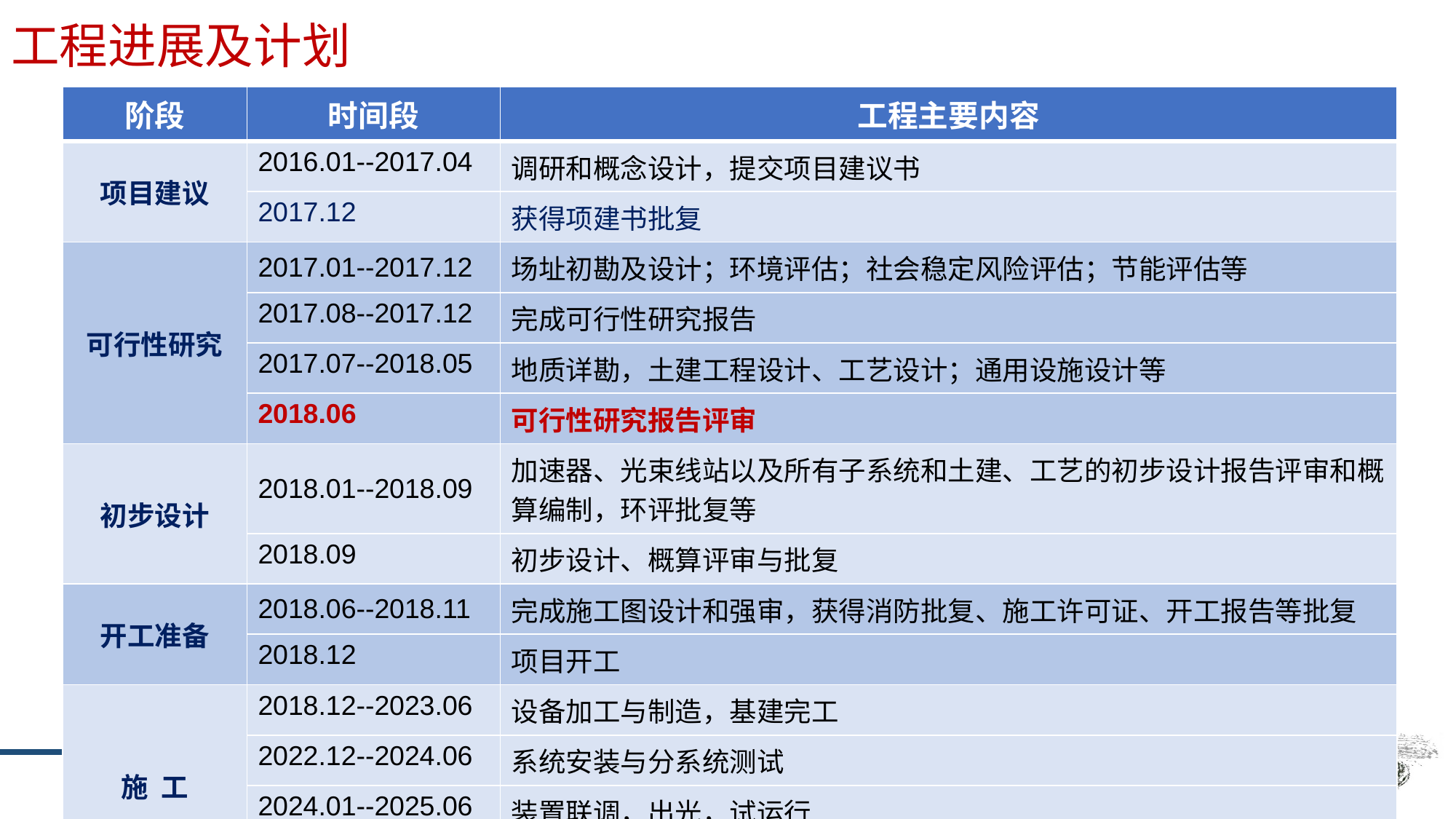

# 工程进展及计划
| 阶段 | 时间段 | 工程主要内容 |
| --- | --- | --- |
| 项目建议 | 2016.01--2017.04 | 调研和概念设计，提交项目建议书 |
|  | 2017.12 | 获得项建书批复 |
| 可行性研究 | 2017.01--2017.12 | 场址初勘及设计；环境评估；社会稳定风险评估；节能评估等 |
|  | 2017.08--2017.12 | 完成可行性研究报告 |
|  | 2017.07--2018.05 | 地质详勘，土建工程设计、工艺设计；通用设施设计等 |
|  | 2018.06 | 可行性研究报告评审 |
| 初步设计 | 2018.01--2018.09 | 加速器、光束线站以及所有子系统和土建、工艺的初步设计报告评审和概算编制，环评批复等 |
|  | 2018.09 | 初步设计、概算评审与批复 |
| 开工准备 | 2018.06--2018.11 | 完成施工图设计和强审，获得消防批复、施工许可证、开工报告等批复 |
|  | 2018.12 | 项目开工 |
| 施 工 | 2018.12--2023.06 | 设备加工与制造，基建完工 |
|  | 2022.12--2024.06 | 系统安装与分系统测试 |
|  | 2024.01--2025.06 | 装置联调，出光，试运行 |
|  | 2025.06 | 工程竣工验收 |